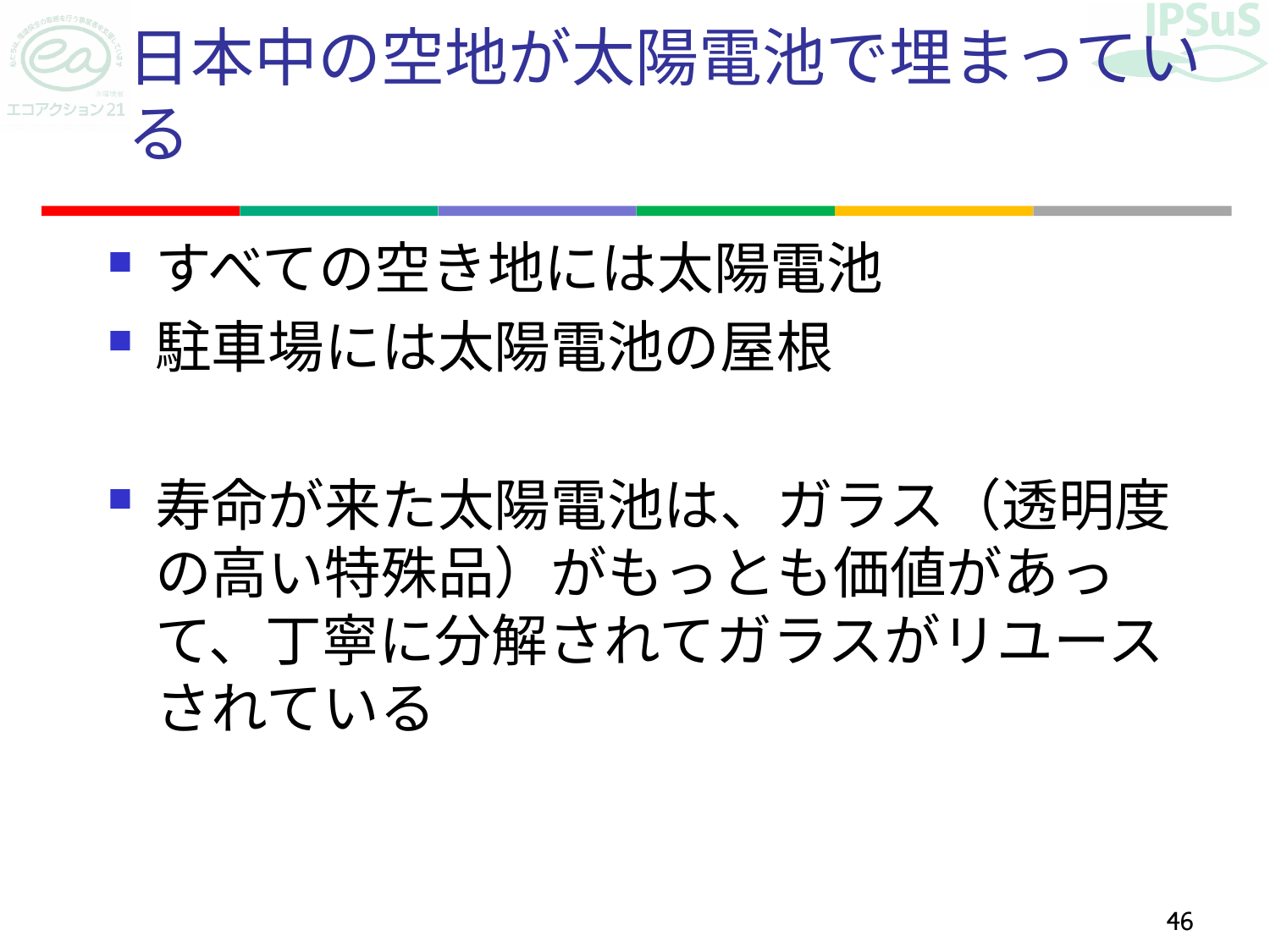

# 日本中の空地が太陽電池で埋まっている

すべての空き地には太陽電池
駐車場には太陽電池の屋根

寿命が来た太陽電池は、ガラス（透明度の高い特殊品）がもっとも価値があって、丁寧に分解されてガラスがリユースされている

46